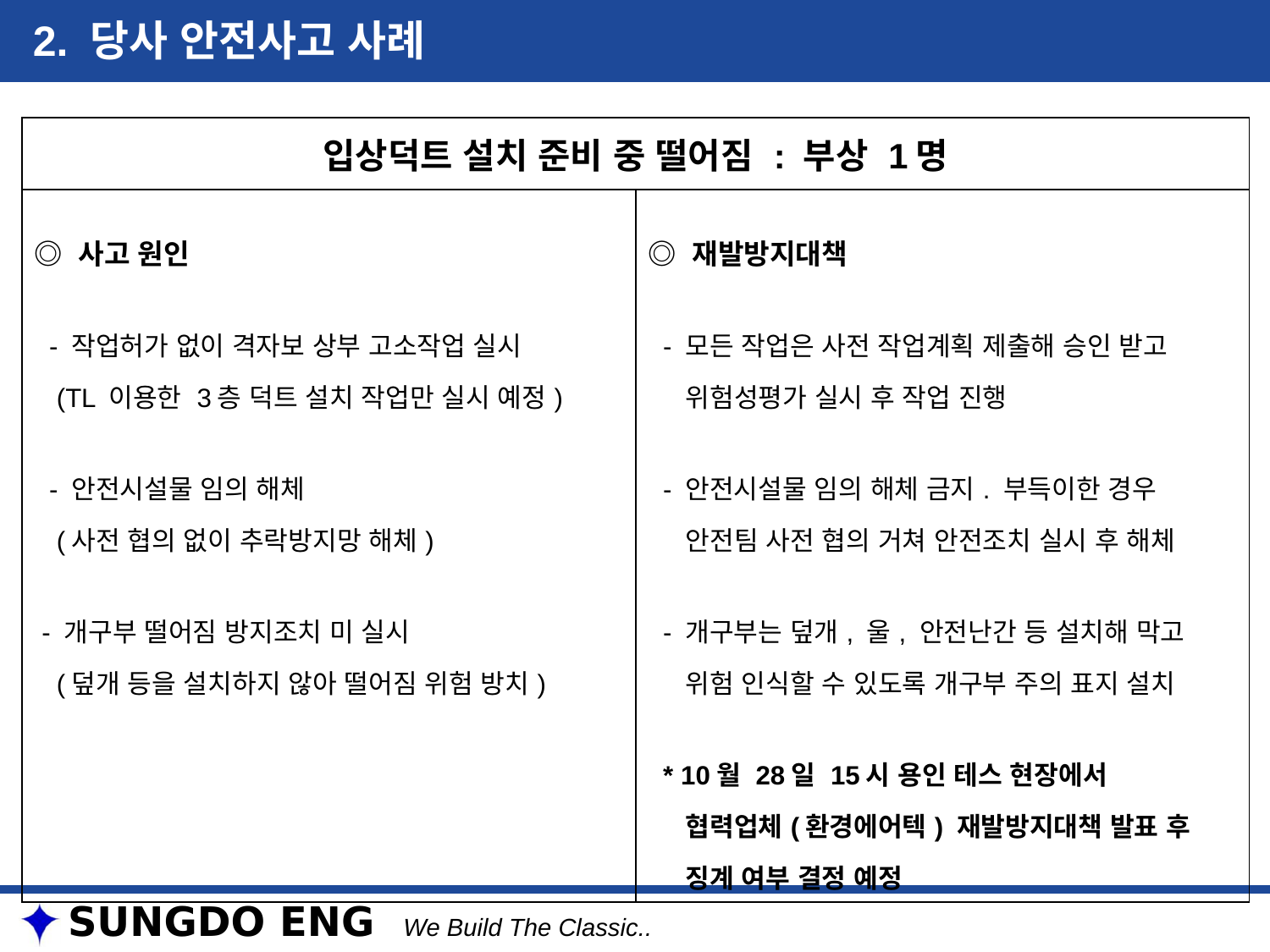

2. 당사 안전사고 사례
| 입상덕트 설치 준비 중 떨어짐 : 부상 1명 |  |
| --- | --- |
| ◎ 사고 원인 - 작업허가 없이 격자보 상부 고소작업 실시 (TL 이용한 3층 덕트 설치 작업만 실시 예정) - 안전시설물 임의 해체 (사전 협의 없이 추락방지망 해체) - 개구부 떨어짐 방지조치 미 실시 (덮개 등을 설치하지 않아 떨어짐 위험 방치) | ◎ 재발방지대책 - 모든 작업은 사전 작업계획 제출해 승인 받고 위험성평가 실시 후 작업 진행 - 안전시설물 임의 해체 금지. 부득이한 경우 안전팀 사전 협의 거쳐 안전조치 실시 후 해체 - 개구부는 덮개, 울, 안전난간 등 설치해 막고 위험 인식할 수 있도록 개구부 주의 표지 설치 \* 10월 28일 15시 용인 테스 현장에서 협력업체(환경에어텍) 재발방지대책 발표 후 징계 여부 결정 예정 |